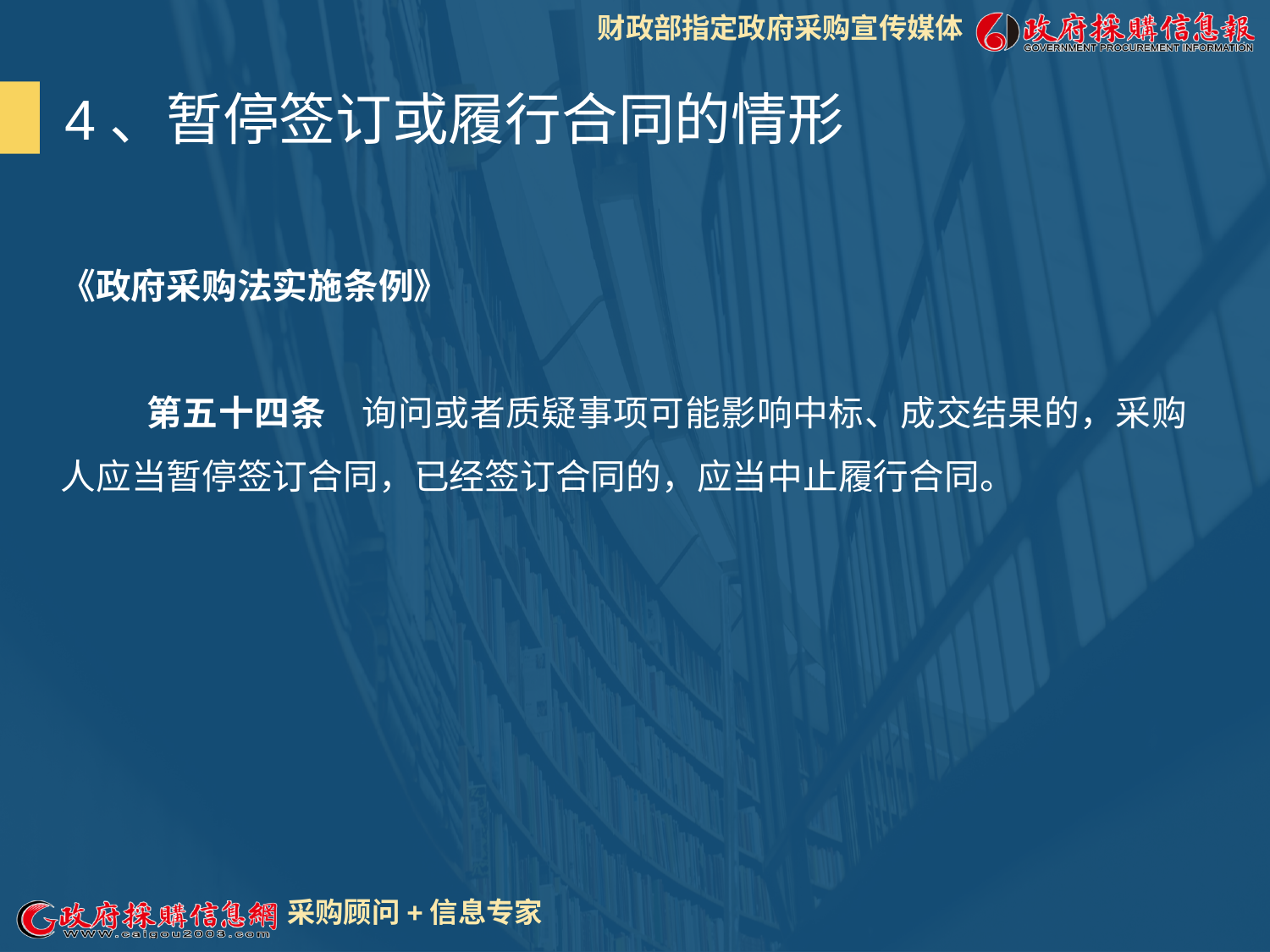

4、暂停签订或履行合同的情形
《政府采购法实施条例》

         第五十四条　询问或者质疑事项可能影响中标、成交结果的，采购人应当暂停签订合同，已经签订合同的，应当中止履行合同。